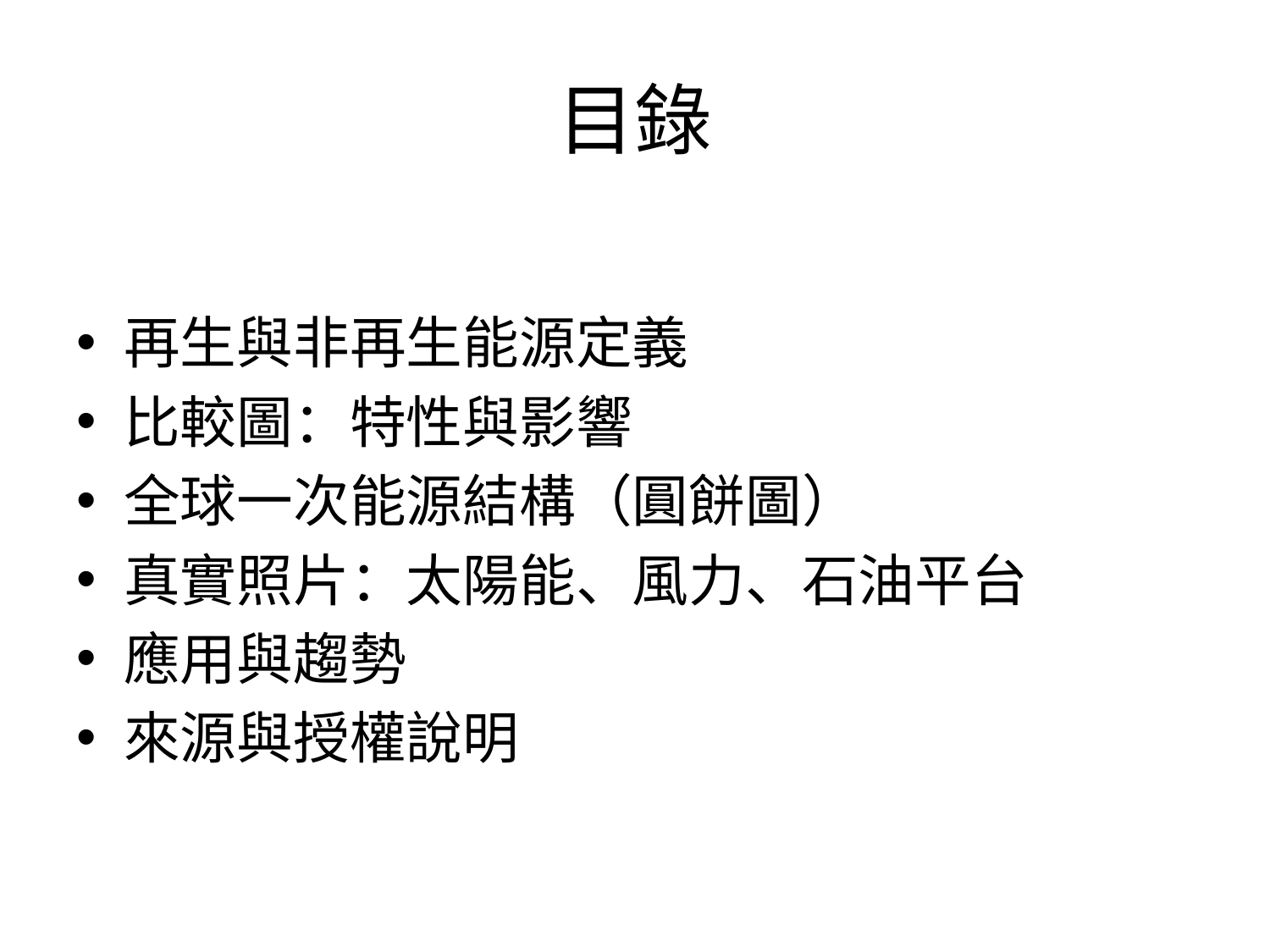

# 目錄

再生與非再生能源定義
比較圖：特性與影響
全球一次能源結構（圓餅圖）
真實照片：太陽能、風力、石油平台
應用與趨勢
來源與授權說明